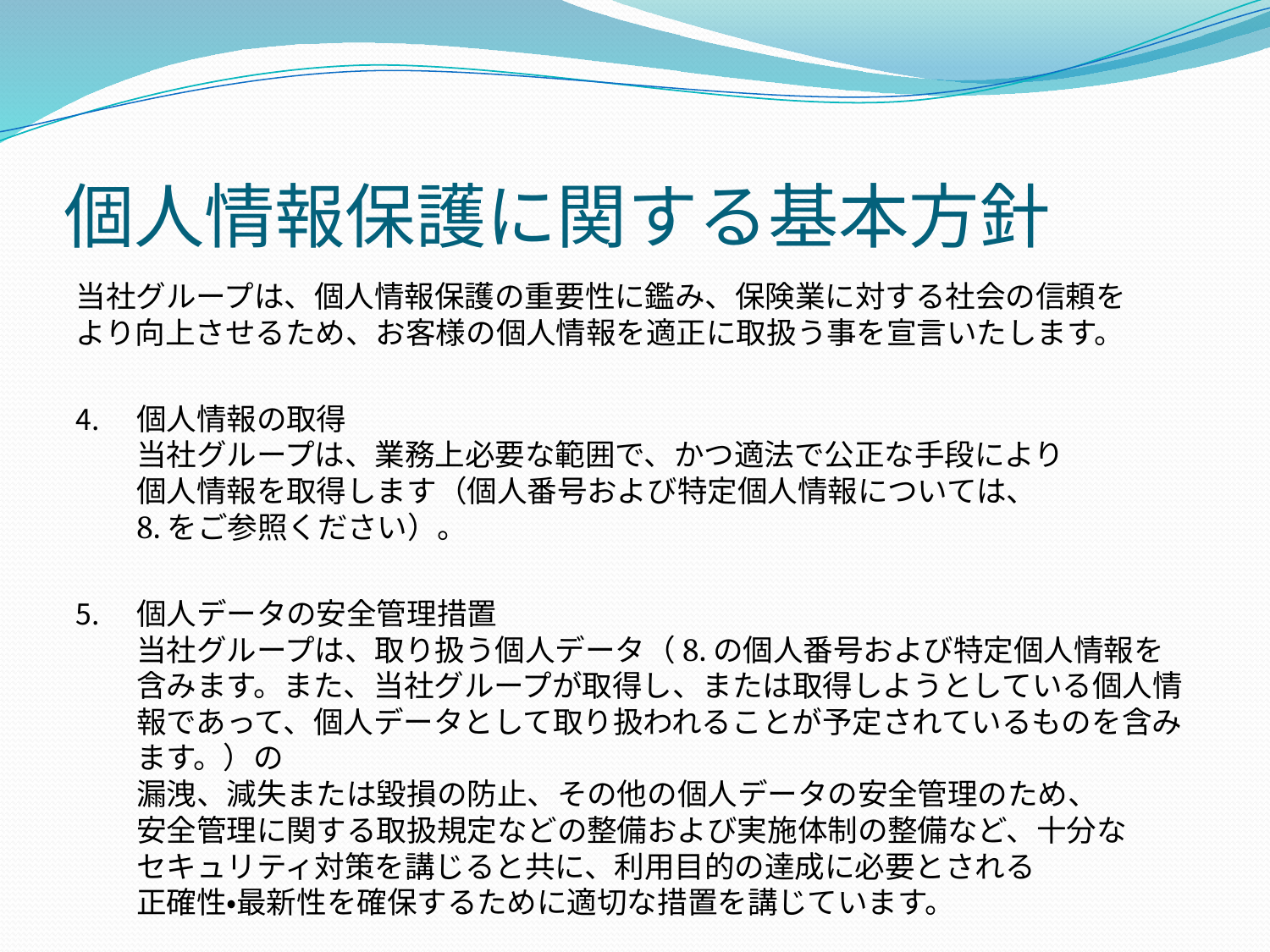

# 個人情報保護に関する基本方針
当社グループは、個人情報保護の重要性に鑑み、保険業に対する社会の信頼を
より向上させるため、お客様の個人情報を適正に取扱う事を宣言いたします。
個人情報の取得
当社グループは、業務上必要な範囲で、かつ適法で公正な手段により
個人情報を取得します（個人番号および特定個人情報については、
8.をご参照ください）。
個人データの安全管理措置
当社グループは、取り扱う個人データ（8.の個人番号および特定個人情報を
含みます。また、当社グループが取得し、または取得しようとしている個人情報であって、個人データとして取り扱われることが予定されているものを含みます。）の
漏洩、減失または毀損の防止、その他の個人データの安全管理のため、
安全管理に関する取扱規定などの整備および実施体制の整備など、十分な
セキュリティ対策を講じると共に、利用目的の達成に必要とされる
正確性・最新性を確保するために適切な措置を講じています。